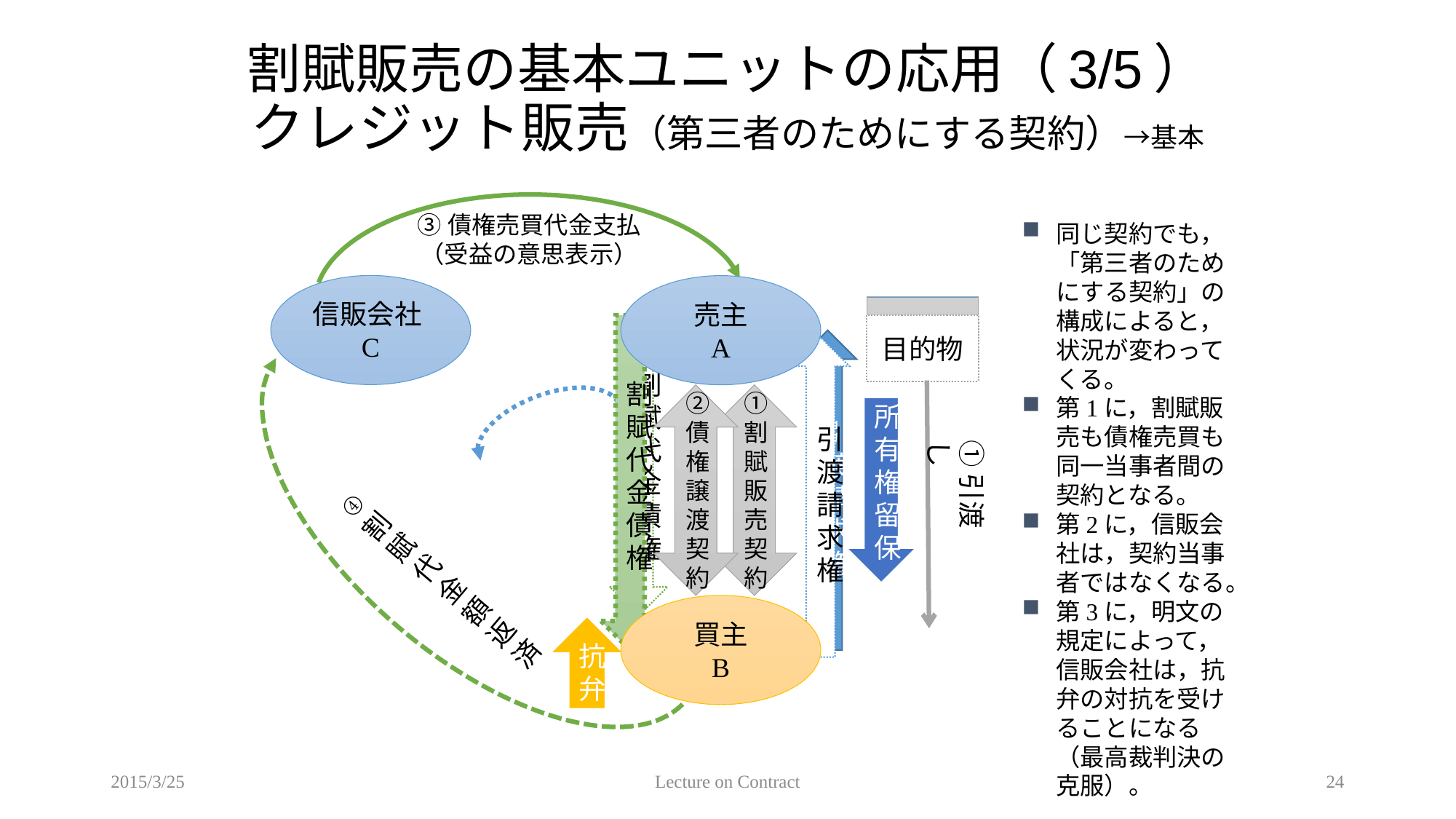

# 割賦販売の基本ユニットの応用（3/5） クレジット販売（第三者のためにする契約）→基本
③債権売買代金支払
（受益の意思表示）
同じ契約でも，「第三者のためにする契約」の構成によると，状況が変わってくる。
第1に，割賦販売も債権売買も同一当事者間の契約となる。
第2に，信販会社は，契約当事者ではなくなる。
第3に，明文の規定によって，信販会社は，抗弁の対抗を受けることになる（最高裁判決の克服）。
④
割
賦
代
金
額
返
済
信販会社C
売主
A
目的物
目的物
割賦代金債権
割賦代金債権
引渡請求権
引渡請求権
②債権譲渡契約
①割賦販売契約

所有権留保
①引渡し
買主
B
抗弁
2015/3/25
Lecture on Contract
24